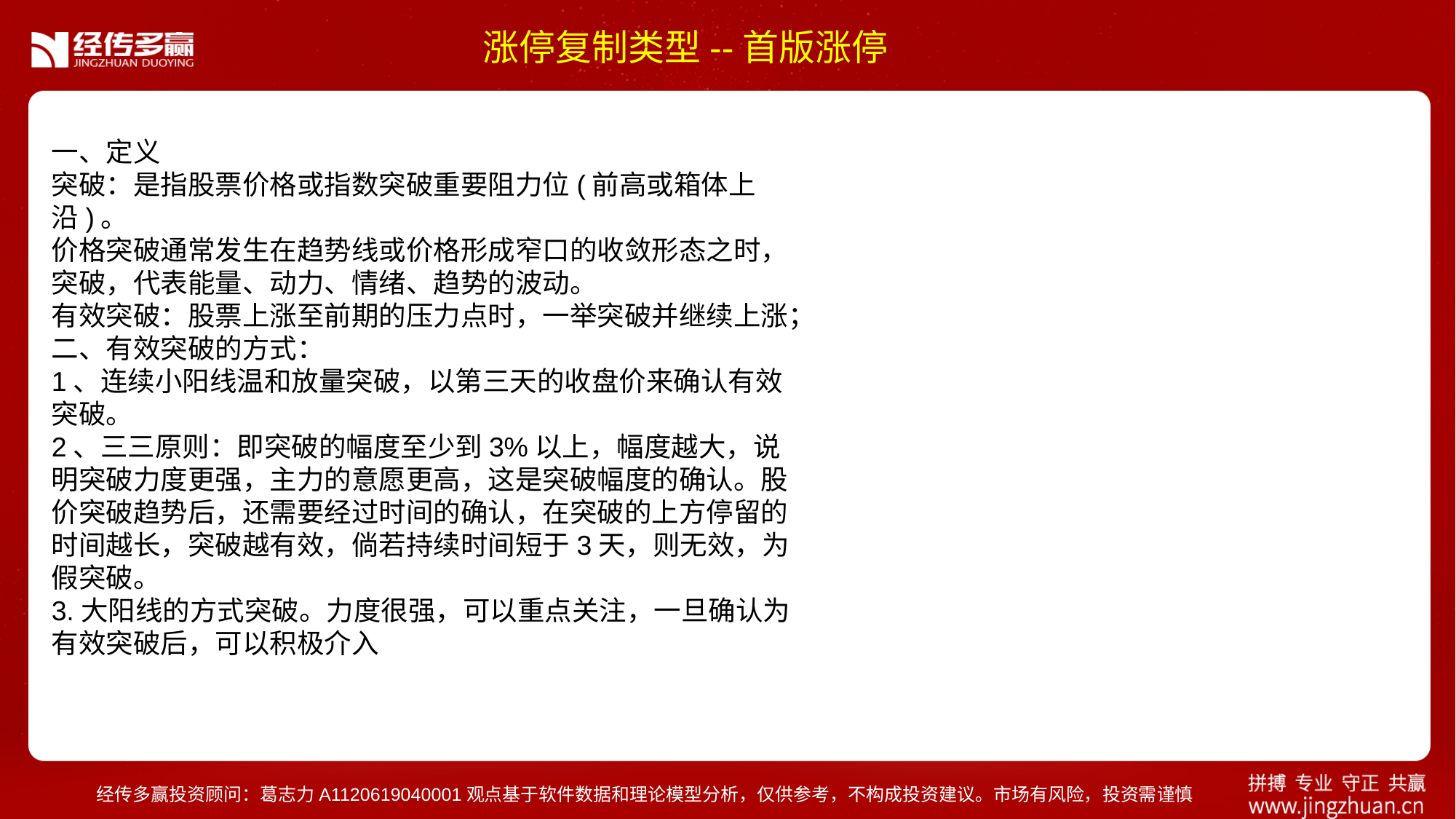

涨停复制类型--首版涨停

一、定义
突破：是指股票价格或指数突破重要阻力位(前高或箱体上沿)。
价格突破通常发生在趋势线或价格形成窄口的收敛形态之时，突破，代表能量、动力、情绪、趋势的波动。
有效突破：股票上涨至前期的压力点时，一举突破并继续上涨；
二、有效突破的方式：
1、连续小阳线温和放量突破，以第三天的收盘价来确认有效突破。
2、三三原则：即突破的幅度至少到3%以上，幅度越大，说明突破力度更强，主力的意愿更高，这是突破幅度的确认。股价突破趋势后，还需要经过时间的确认，在突破的上方停留的时间越长，突破越有效，倘若持续时间短于3天，则无效，为假突破。
3.大阳线的方式突破。力度很强，可以重点关注，一旦确认为有效突破后，可以积极介入